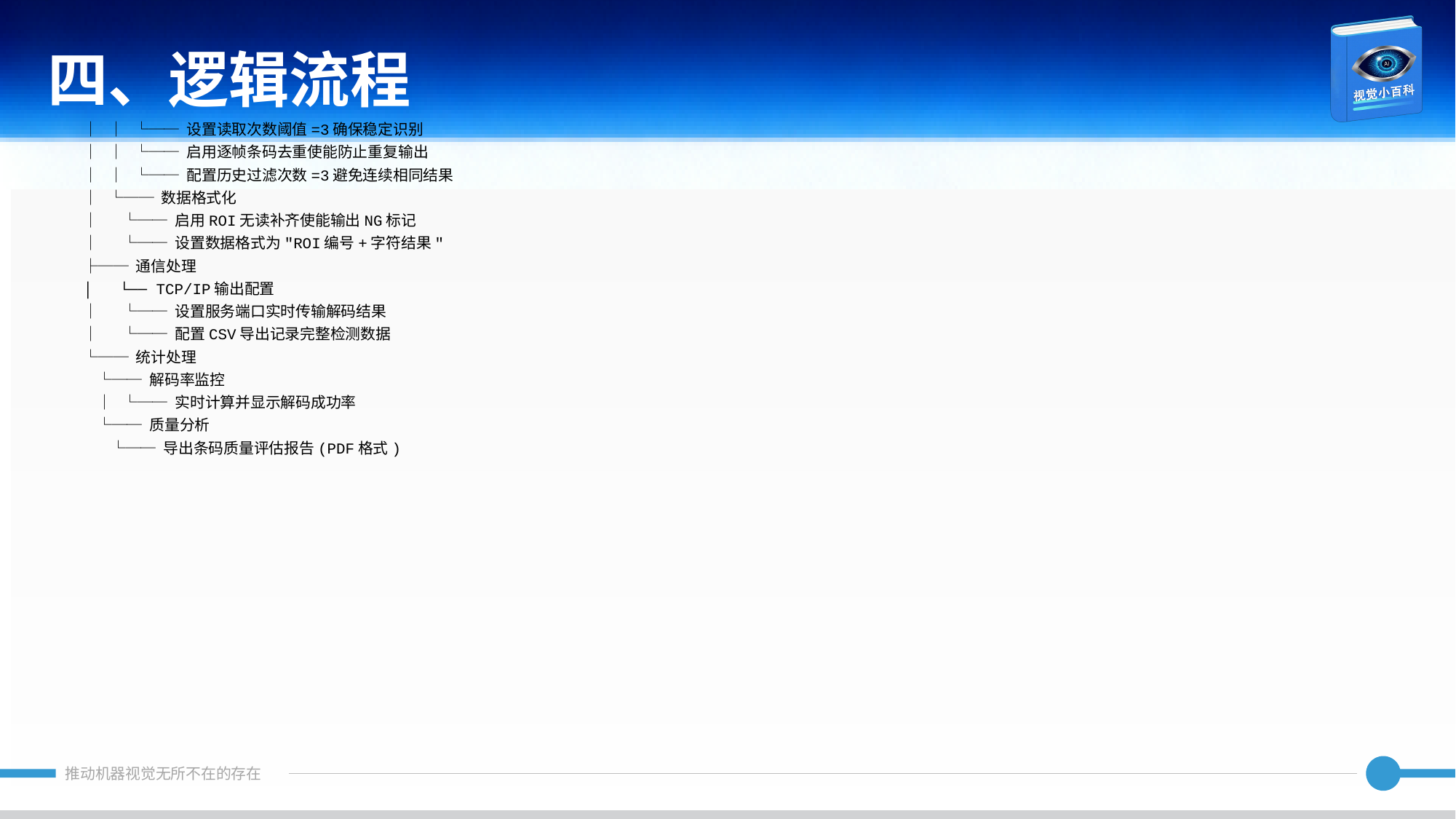

四、逻辑流程

│   │   └── 设置读取次数阈值=3确保稳定识别
│   │   └── 启用逐帧条码去重使能防止重复输出
│   │   └── 配置历史过滤次数=3避免连续相同结果
│   └── 数据格式化
│       └── 启用ROI无读补齐使能输出NG标记
│       └── 设置数据格式为"ROI编号+字符结果"
├── 通信处理
│   └── TCP/IP输出配置
│       └── 设置服务端口实时传输解码结果
│       └── 配置CSV导出记录完整检测数据
└── 统计处理
    └── 解码率监控
    │   └── 实时计算并显示解码成功率
    └── 质量分析
        └── 导出条码质量评估报告(PDF格式)
9